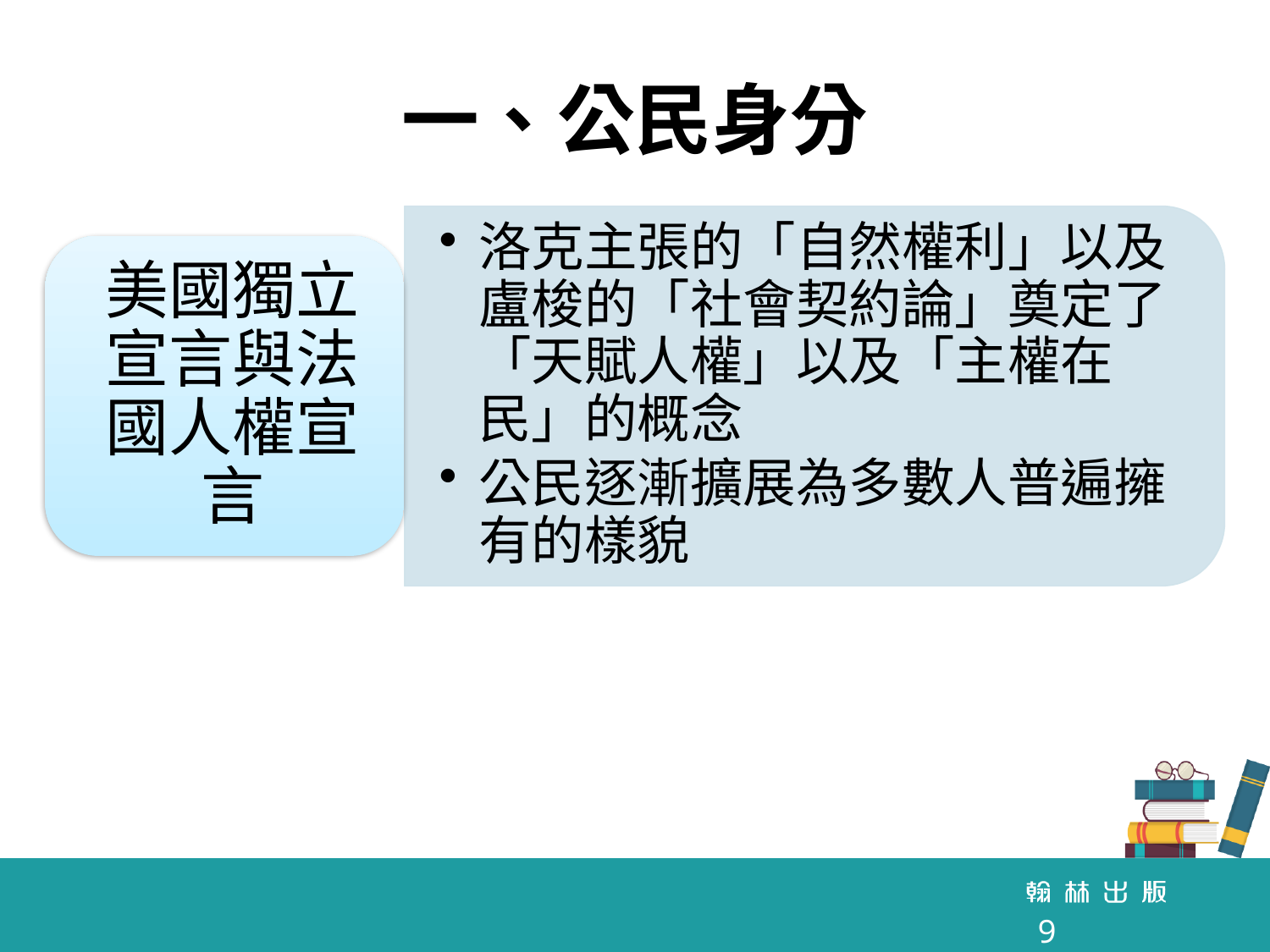

# 一、公民身分
洛克主張的「自然權利」以及盧梭的「社會契約論」奠定了「天賦人權」以及「主權在民」的概念
公民逐漸擴展為多數人普遍擁有的樣貌
美國獨立宣言與法國人權宣言
9